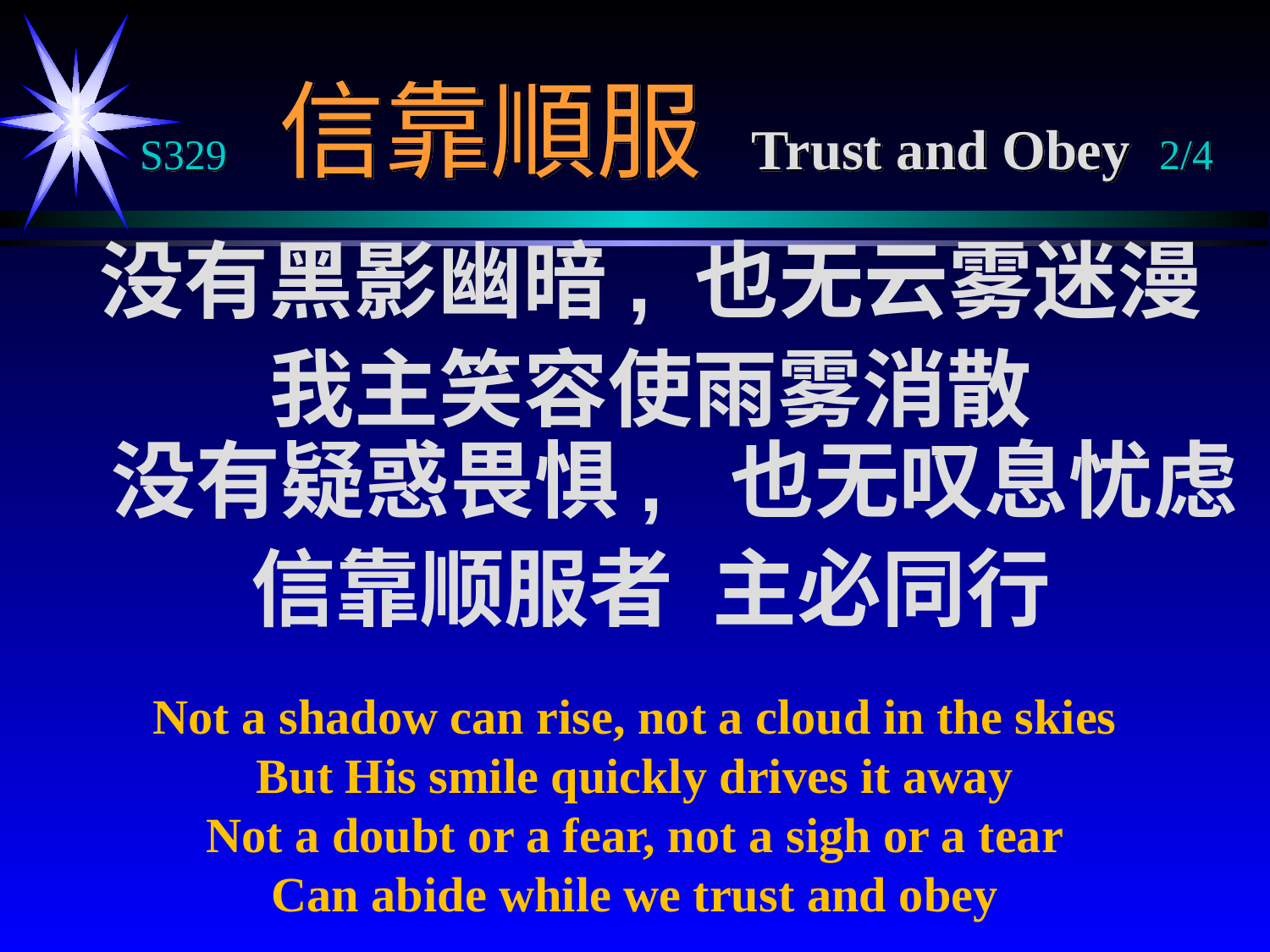

# S329    信靠順服 Trust and Obey  2/4
没有黑影幽暗, 也无云雾迷漫
我主笑容使雨雾消散
没有疑惑畏惧,  也无叹息忧虑
信靠顺服者  主必同行
Not a shadow can rise, not a cloud in the skies
But His smile quickly drives it away
Not a doubt or a fear, not a sigh or a tear
Can abide while we trust and obey